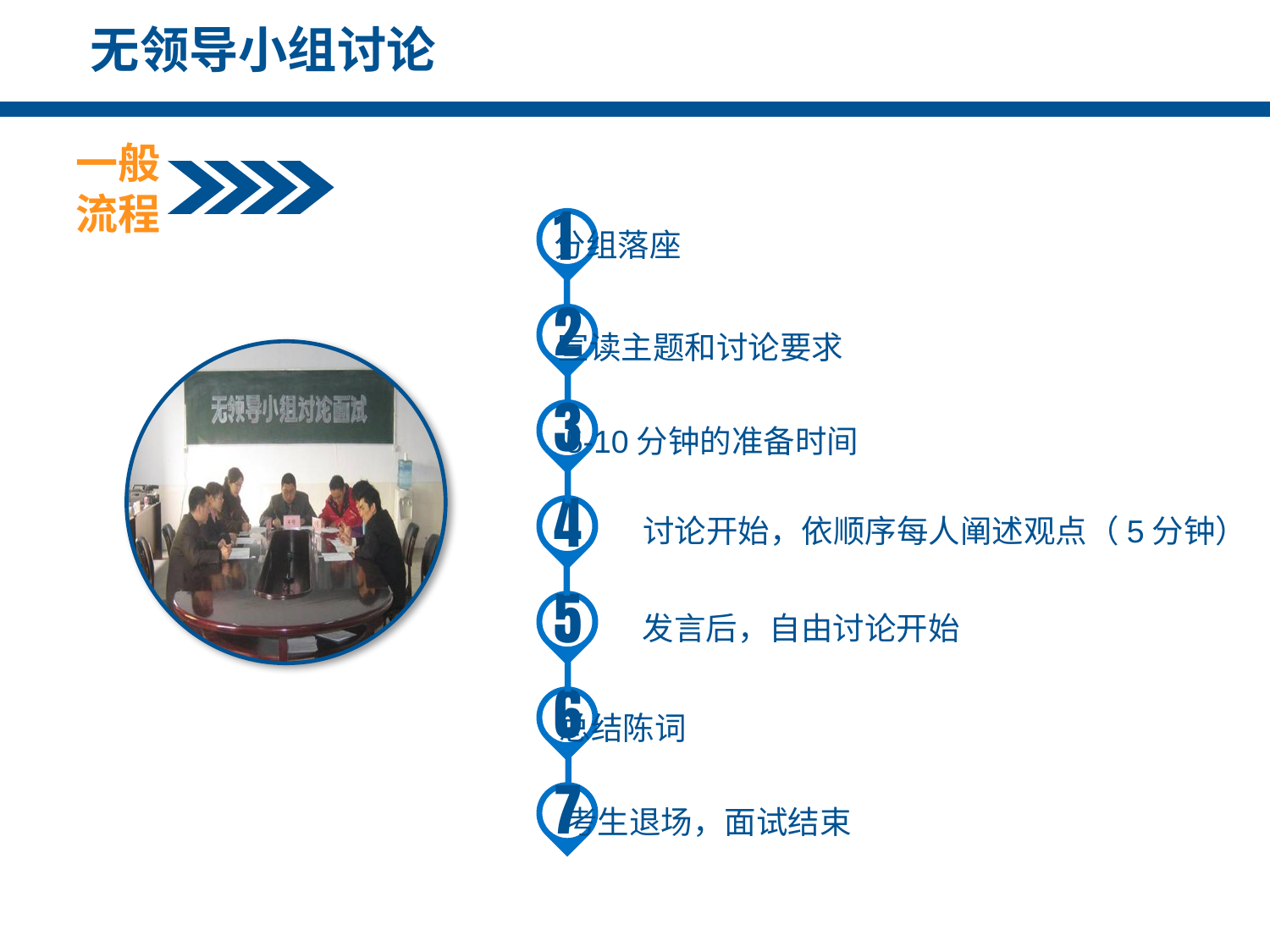

无领导小组讨论

一般流程

1

分组落座

2

宣读主题和讨论要求

3

5-10分钟的准备时间

4

讨论开始，依顺序每人阐述观点（5分钟）

5

发言后，自由讨论开始

6

总结陈词

7

考生退场，面试结束